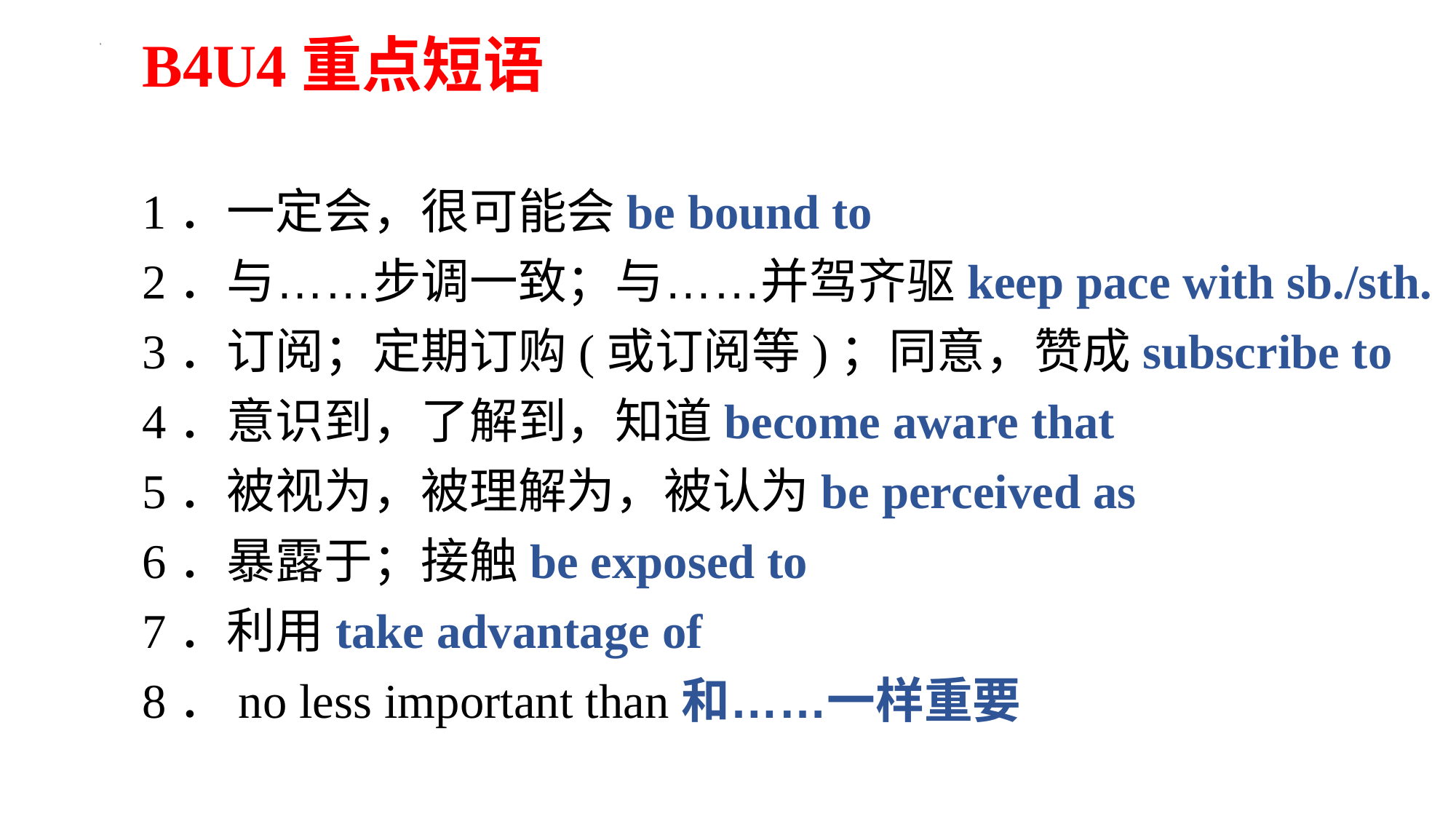

B4U4重点短语

1．一定会，很可能会be bound to
2．与……步调一致；与……并驾齐驱keep pace with sb./sth.
3．订阅；定期订购(或订阅等)；同意，赞成subscribe to
4．意识到，了解到，知道become aware that
5．被视为，被理解为，被认为be perceived as
6．暴露于；接触be exposed to
7．利用take advantage of
8．no less important than和……一样重要